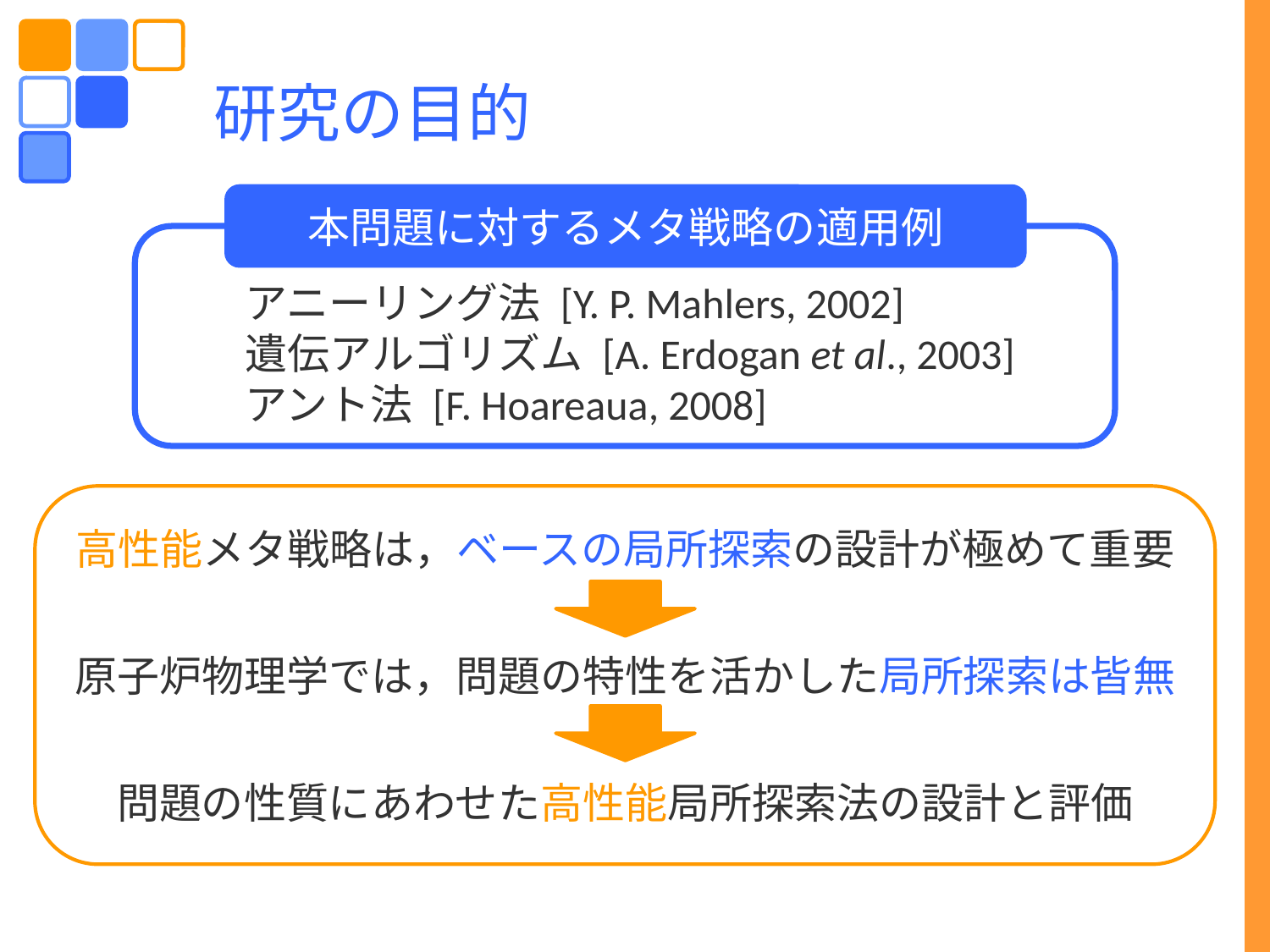

# 研究の目的
本問題に対するメタ戦略の適用例
　　アニーリング法 [Y. P. Mahlers, 2002]
　　遺伝アルゴリズム [A. Erdogan et al., 2003]
　　アント法 [F. Hoareaua, 2008]
高性能メタ戦略は，ベースの局所探索の設計が極めて重要
原子炉物理学では，問題の特性を活かした局所探索は皆無

問題の性質にあわせた高性能局所探索法の設計と評価